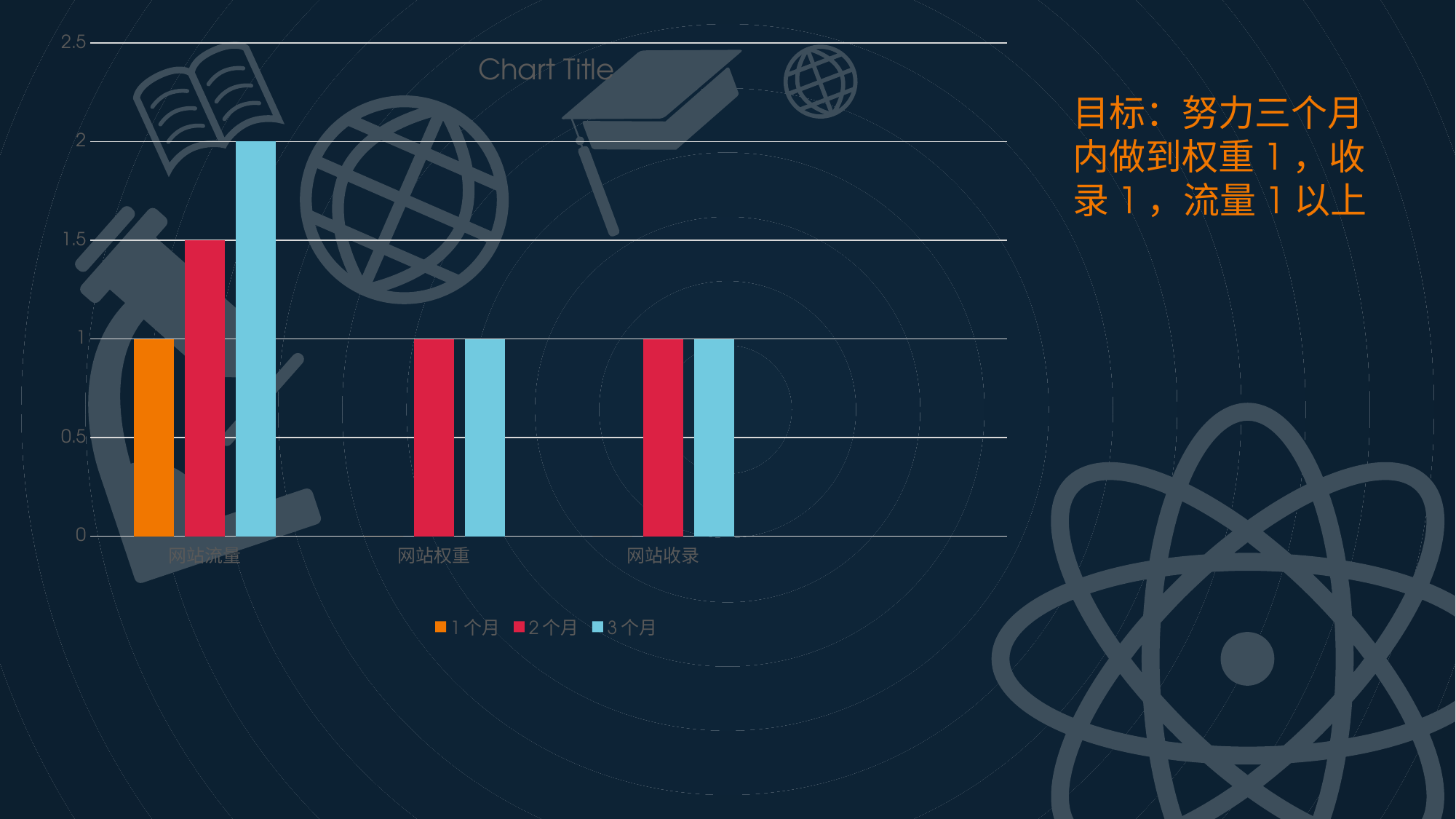

### Chart:

| Category | 1个月 | 2个月 | 3个月 |
|---|---|---|---|
| 网站流量 | 1.0 | 1.5 | 2.0 |
| 网站权重 | 0.0 | 1.0 | 1.0 |
| 网站收录 | 0.0 | 1.0 | 1.0 |
目标：努力三个月内做到权重1，收录1，流量1以上